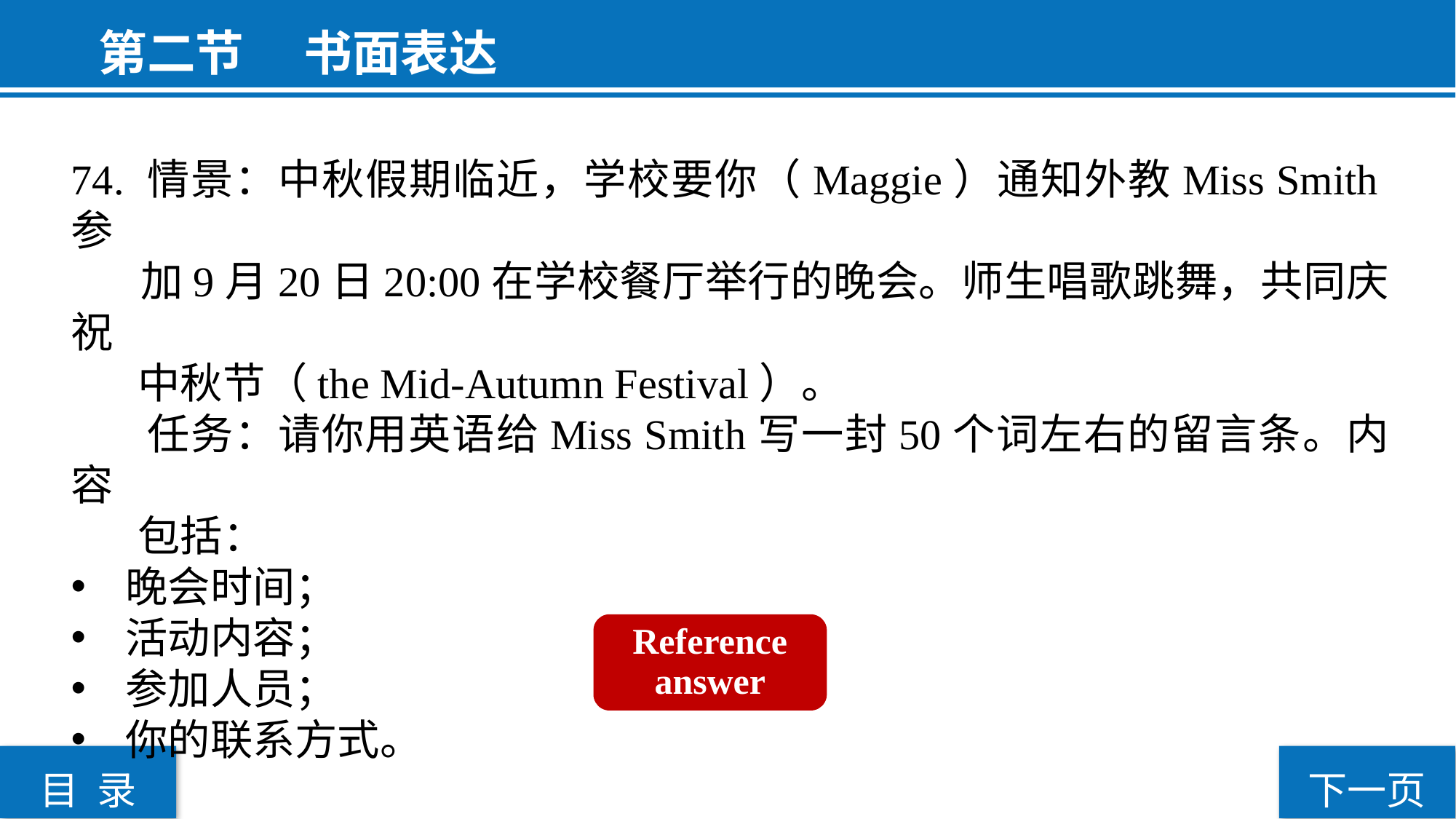

第二节  书面表达
74. 情景：中秋假期临近，学校要你（Maggie）通知外教Miss Smith参
      加9月20日20:00在学校餐厅举行的晚会。师生唱歌跳舞，共同庆祝
      中秋节（the Mid-Autumn Festival）。
      任务：请你用英语给Miss Smith写一封50个词左右的留言条。内容
      包括：
晚会时间；
活动内容；
参加人员；
你的联系方式。
Reference answer